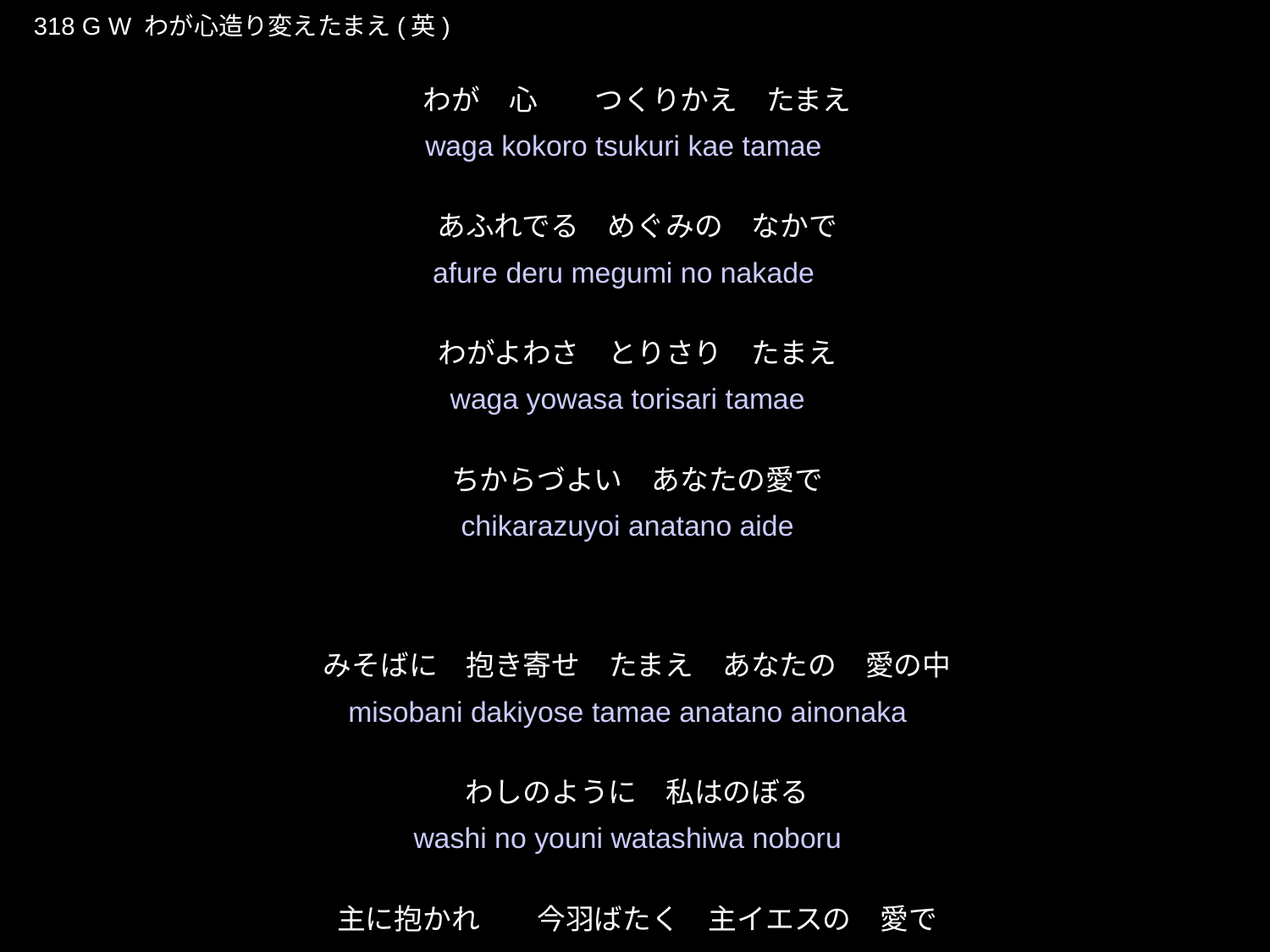

わがこころつくりかえたまえ
★W
318 G W わが心造り変えたまえ(英)
わが　心　　つくりかえ　たまえ
あふれでる　めぐみの　なかで
わがよわさ　とりさり　たまえ
ちからづよい　あなたの愛で
みそばに　抱き寄せ　たまえ　あなたの　愛の中
わしのように　私はのぼる
主に抱かれ　　今羽ばたく　主イエスの　愛で
★５
waga kokoro tsukuri kae tamae
afure deru megumi no nakade
waga yowasa torisari tamae
chikarazuyoi anatano aide
misobani dakiyose tamae anatano ainonaka
washi no youni watashiwa noboru
shuni idakare imahabataku shi iesu no aide